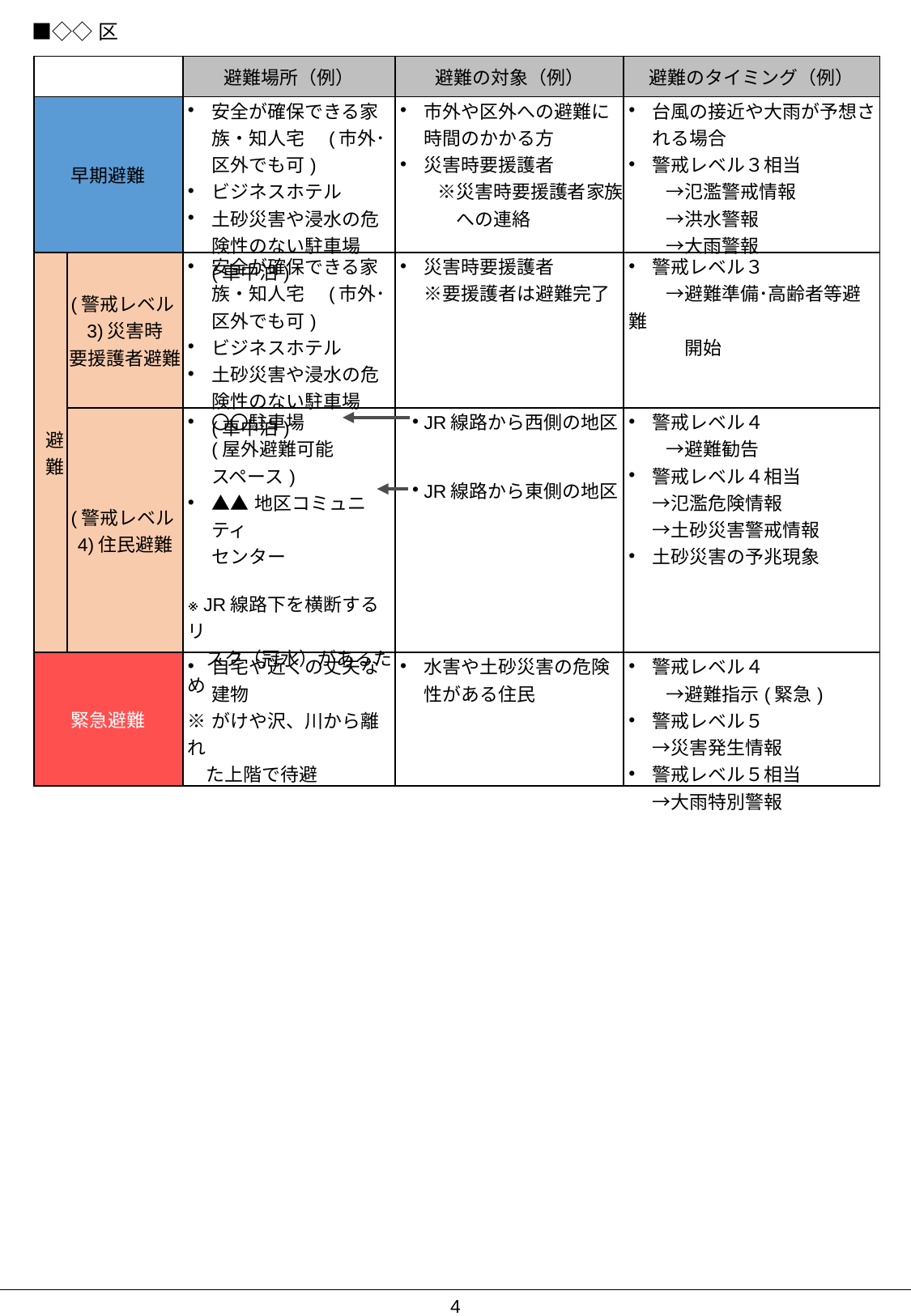

■◇◇区
|  |  | 避難場所（例） | 避難の対象（例） | 避難のタイミング（例） |
| --- | --- | --- | --- | --- |
| 早期避難 |  | 安全が確保できる家族・知人宅　(市外･区外でも可) ビジネスホテル 土砂災害や浸水の危険性のない駐車場　(車中泊) | 市外や区外への避難に時間のかかる方 災害時要援護者 　　※災害時要援護者家族 　　　への連絡 | 台風の接近や大雨が予想される場合 警戒レベル３相当 　　→氾濫警戒情報 　　→洪水警報 　　→大雨警報 |
| 避難 | (警戒レベル3)災害時 要援護者避難 | 安全が確保できる家族・知人宅　(市外･区外でも可) ビジネスホテル 土砂災害や浸水の危険性のない駐車場　(車中泊) | 災害時要援護者 ※要援護者は避難完了 | 警戒レベル３ 　　→避難準備･高齢者等避難 　　　開始 |
|  | (警戒レベル4)住民避難 | 〇〇駐車場 (屋外避難可能 スペース) ▲▲地区コミュニティ センター ※JR線路下を横断するリ　 　スク（冠水）があるため | JR線路から西側の地区 JR線路から東側の地区 | 警戒レベル４ 　　→避難勧告 警戒レベル４相当 →氾濫危険情報 →土砂災害警戒情報 土砂災害の予兆現象 |
| 緊急避難 |  | 自宅や近くの丈夫な 建物 ※がけや沢、川から離れ 　た上階で待避 | 水害や土砂災害の危険性がある住民 | 警戒レベル４ 　　→避難指示(緊急) 警戒レベル５ →災害発生情報 警戒レベル５相当 →大雨特別警報 |
4